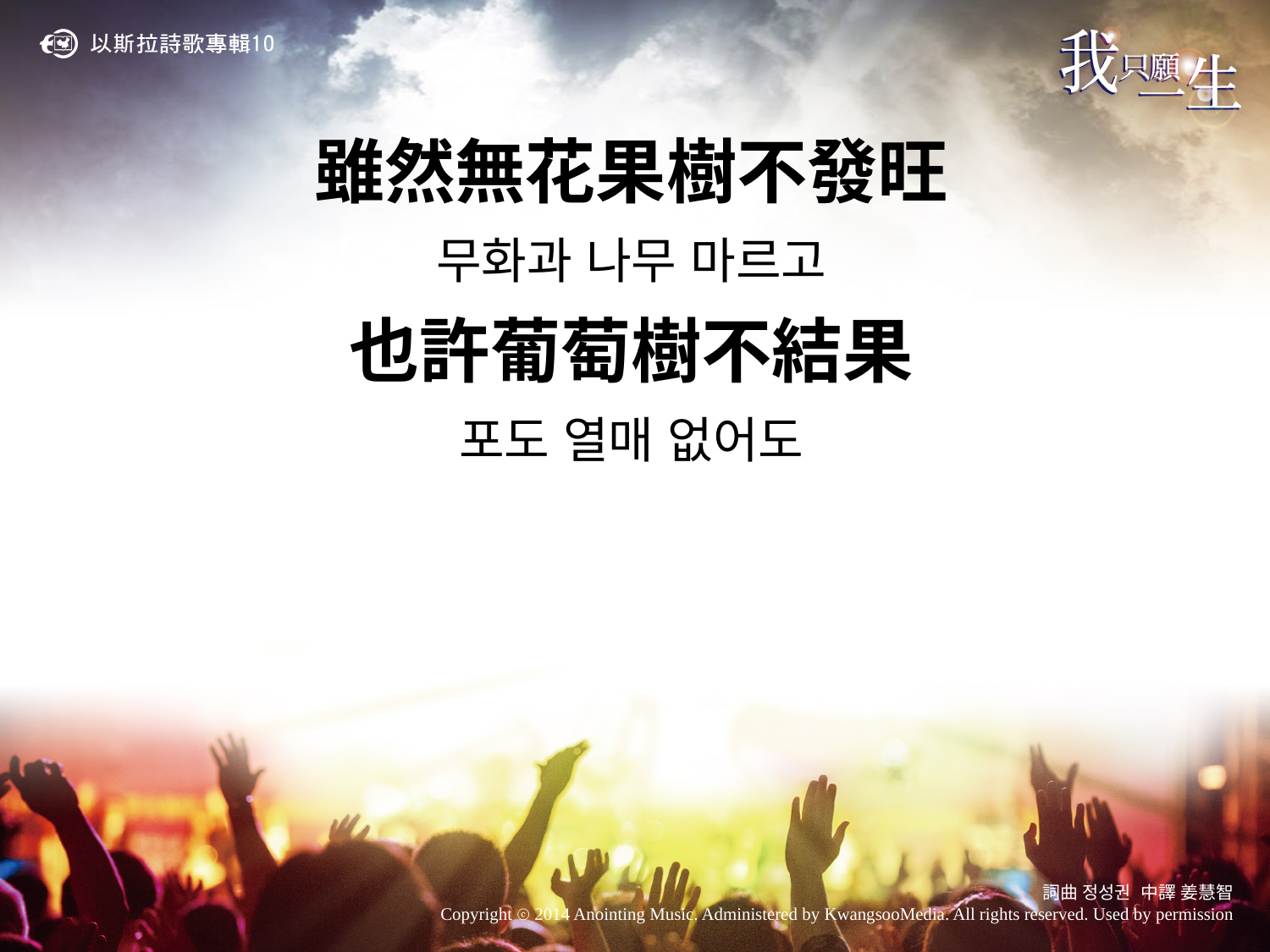

雖然無花果樹不發旺
무화과 나무 마르고
也許葡萄樹不結果
포도 열매 없어도

詞曲 정성권  中譯 姜慧智
Copyright ⓒ 2014 Anointing Music. Administered by KwangsooMedia. All rights reserved. Used by permission